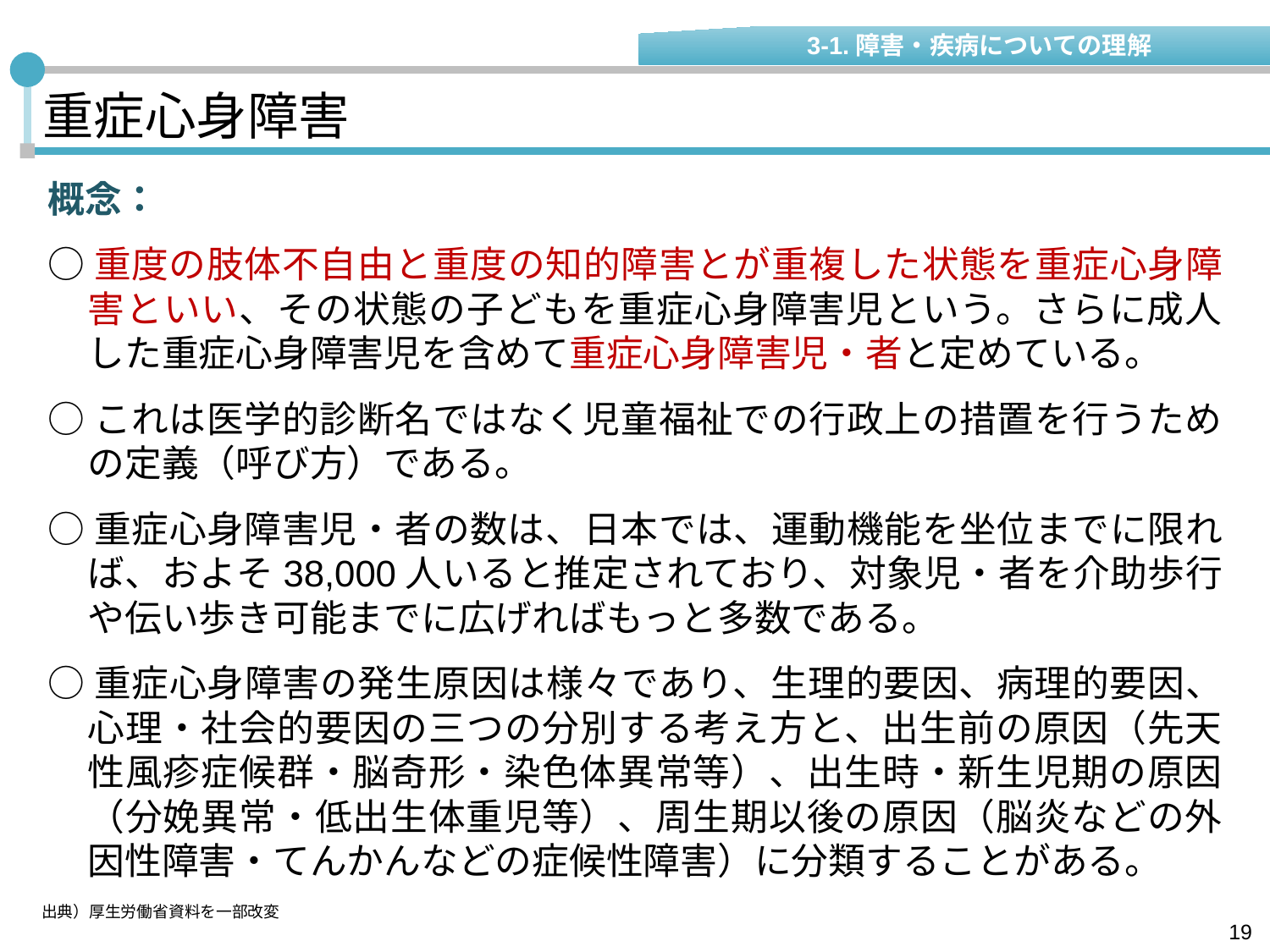

3-1.障害・疾病についての理解
# 重症心身障害
概念：
○重度の肢体不自由と重度の知的障害とが重複した状態を重症心身障害といい、その状態の子どもを重症心身障害児という。さらに成人した重症心身障害児を含めて重症心身障害児・者と定めている。
○これは医学的診断名ではなく児童福祉での行政上の措置を行うための定義（呼び方）である。
○重症心身障害児・者の数は、日本では、運動機能を坐位までに限れば、およそ38,000人いると推定されており、対象児・者を介助歩行や伝い歩き可能までに広げればもっと多数である。
○重症心身障害の発生原因は様々であり、生理的要因、病理的要因、心理・社会的要因の三つの分別する考え方と、出生前の原因（先天性風疹症候群・脳奇形・染色体異常等）、出生時・新生児期の原因（分娩異常・低出生体重児等）、周生期以後の原因（脳炎などの外因性障害・てんかんなどの症候性障害）に分類することがある。
出典）厚生労働省資料を一部改変
19